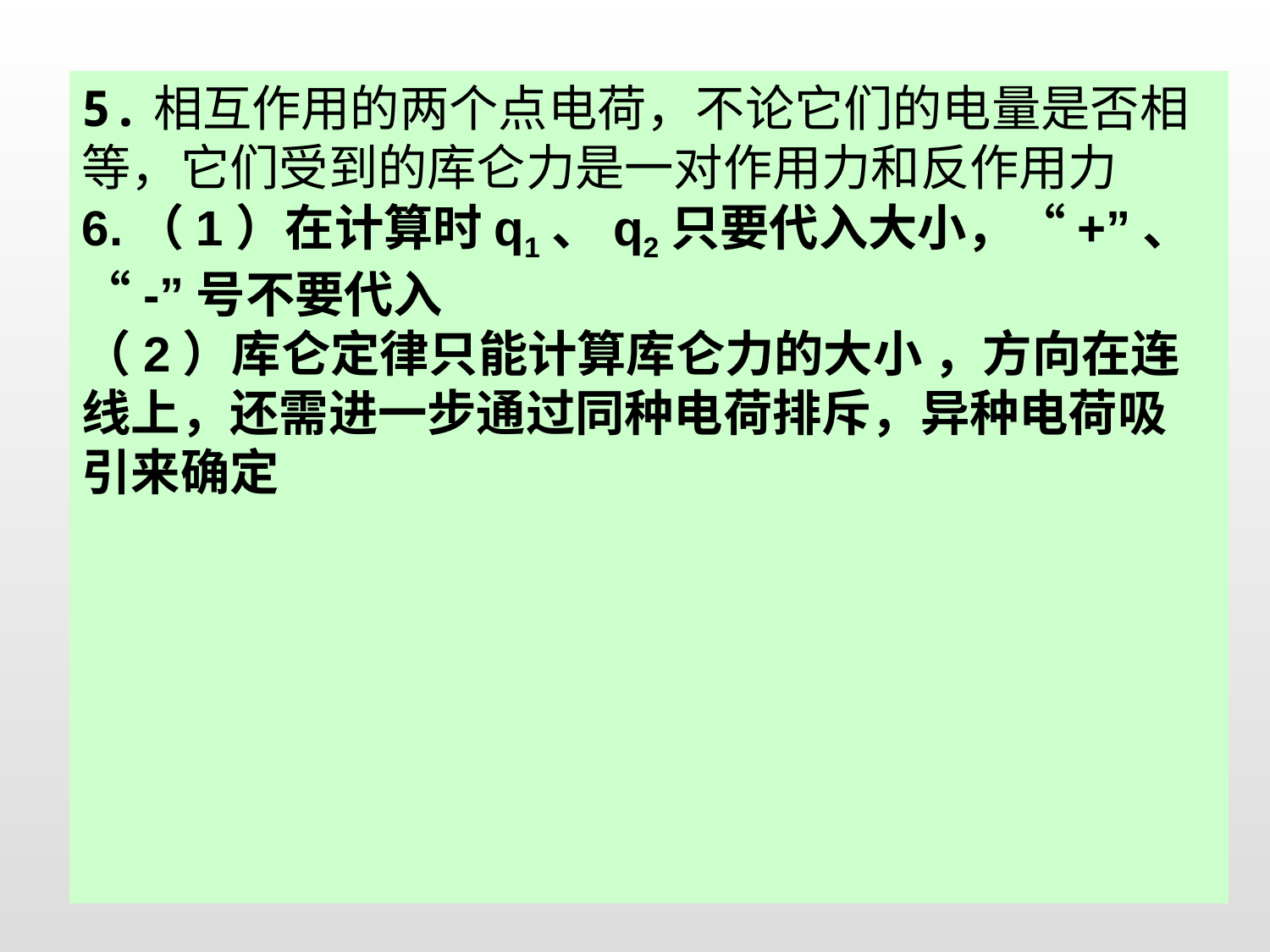

#
5.相互作用的两个点电荷，不论它们的电量是否相等，它们受到的库仑力是一对作用力和反作用力
6.（1）在计算时q1、q2只要代入大小，“+”、“-”号不要代入
（2）库仑定律只能计算库仑力的大小 ，方向在连线上，还需进一步通过同种电荷排斥，异种电荷吸引来确定